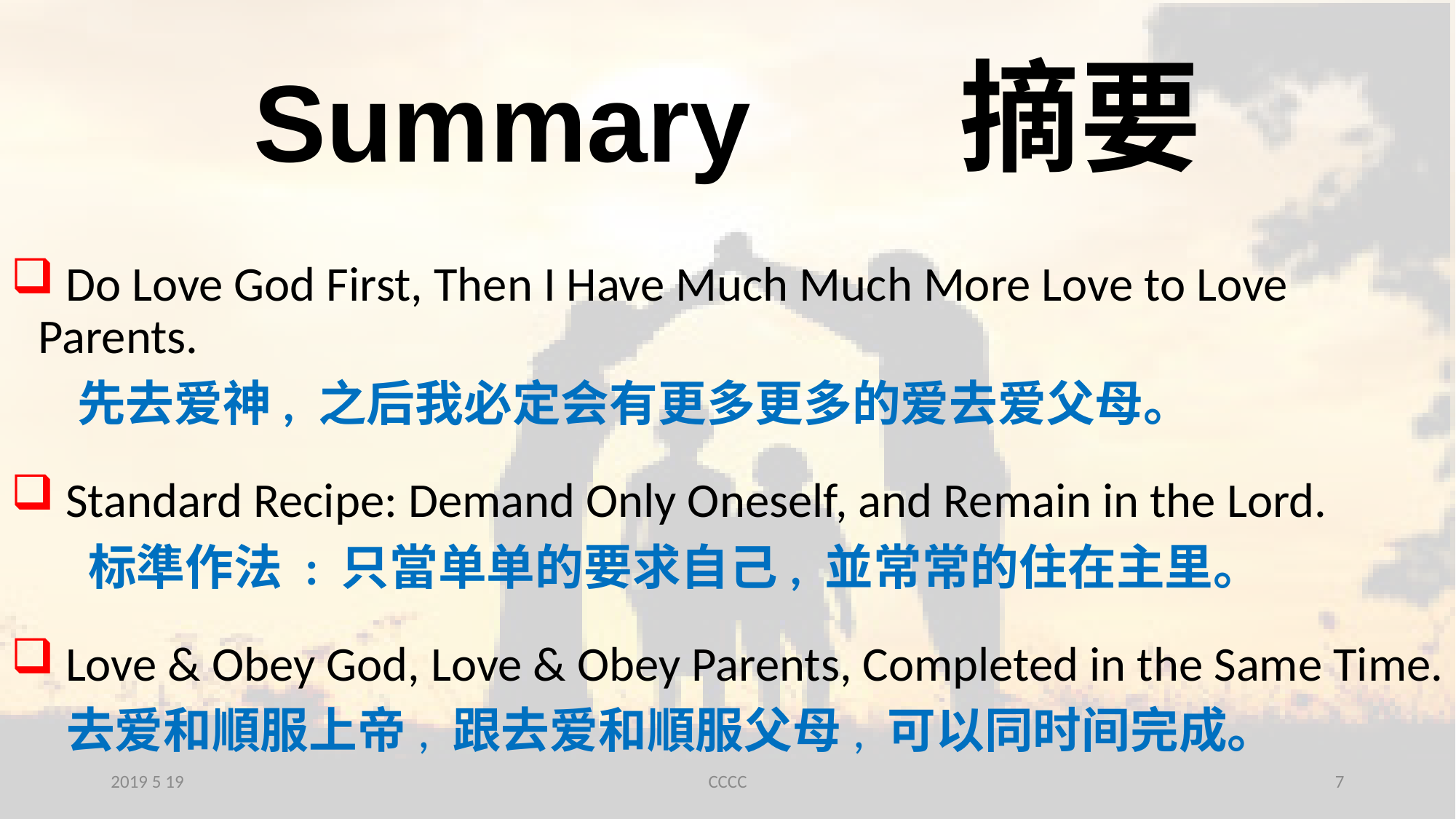

# Summary 		 摘要
 Do Love God First, Then I Have Much Much More Love to Love Parents.
     先去爱神, 之后我必定会有更多更多的爱去爱父母。

 Standard Recipe: Demand Only Oneself, and Remain in the Lord.
      标準作法 : 只當单单的要求自己, 並常常的住在主里。

 Love & Obey God, Love & Obey Parents, Completed in the Same Time.
    去爱和順服上帝, 跟去爱和順服父母, 可以同时间完成。

2019 5 19
CCCC
7